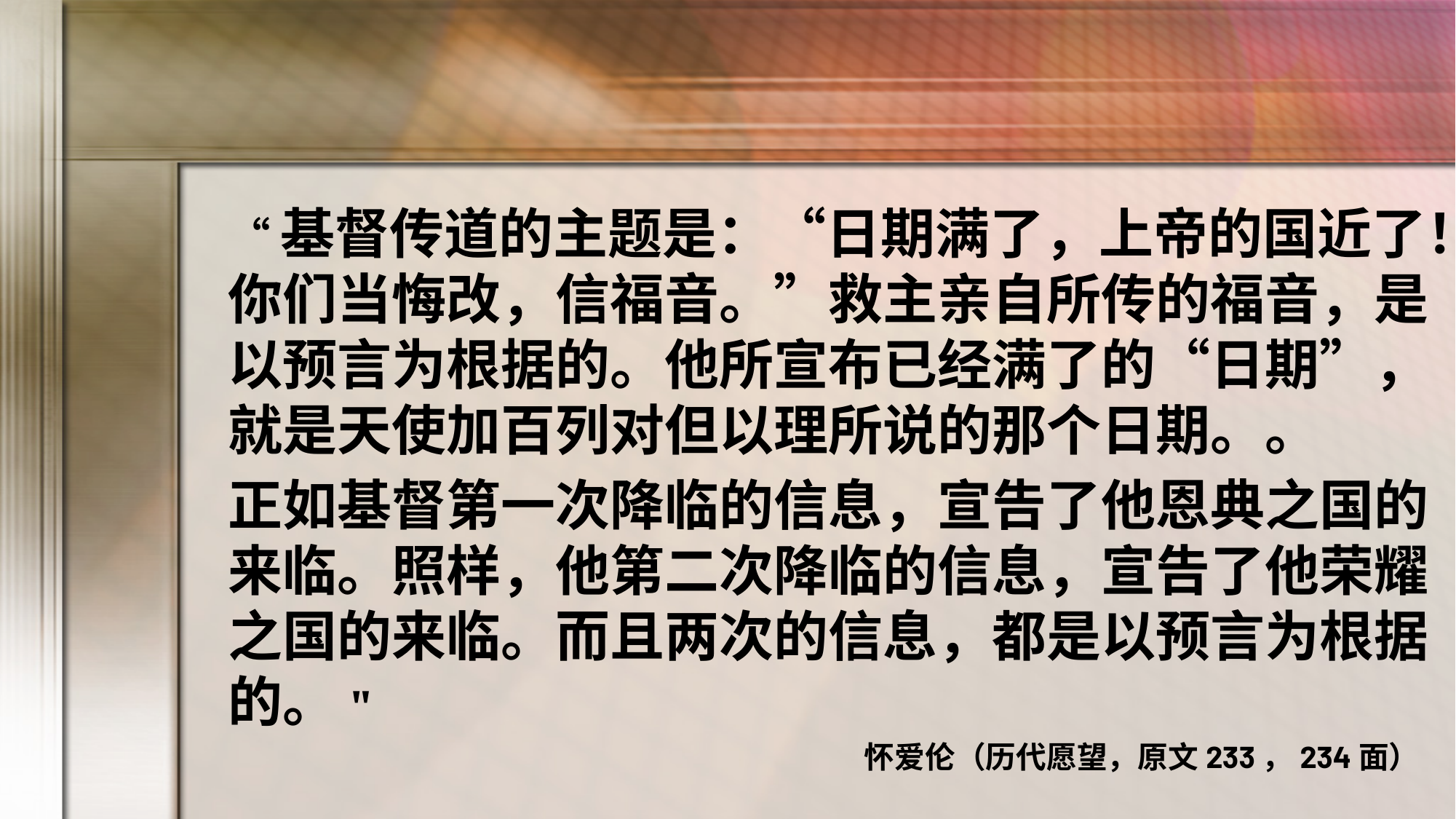

“基督传道的主题是：“日期满了，上帝的国近了！你们当悔改，信福音。”救主亲自所传的福音，是以预言为根据的。他所宣布已经满了的“日期”，就是天使加百列对但以理所说的那个日期。。
正如基督第一次降临的信息，宣告了他恩典之国的来临。照样，他第二次降临的信息，宣告了他荣耀之国的来临。而且两次的信息，都是以预言为根据的。"
怀爱伦（历代愿望，原文233，234面）